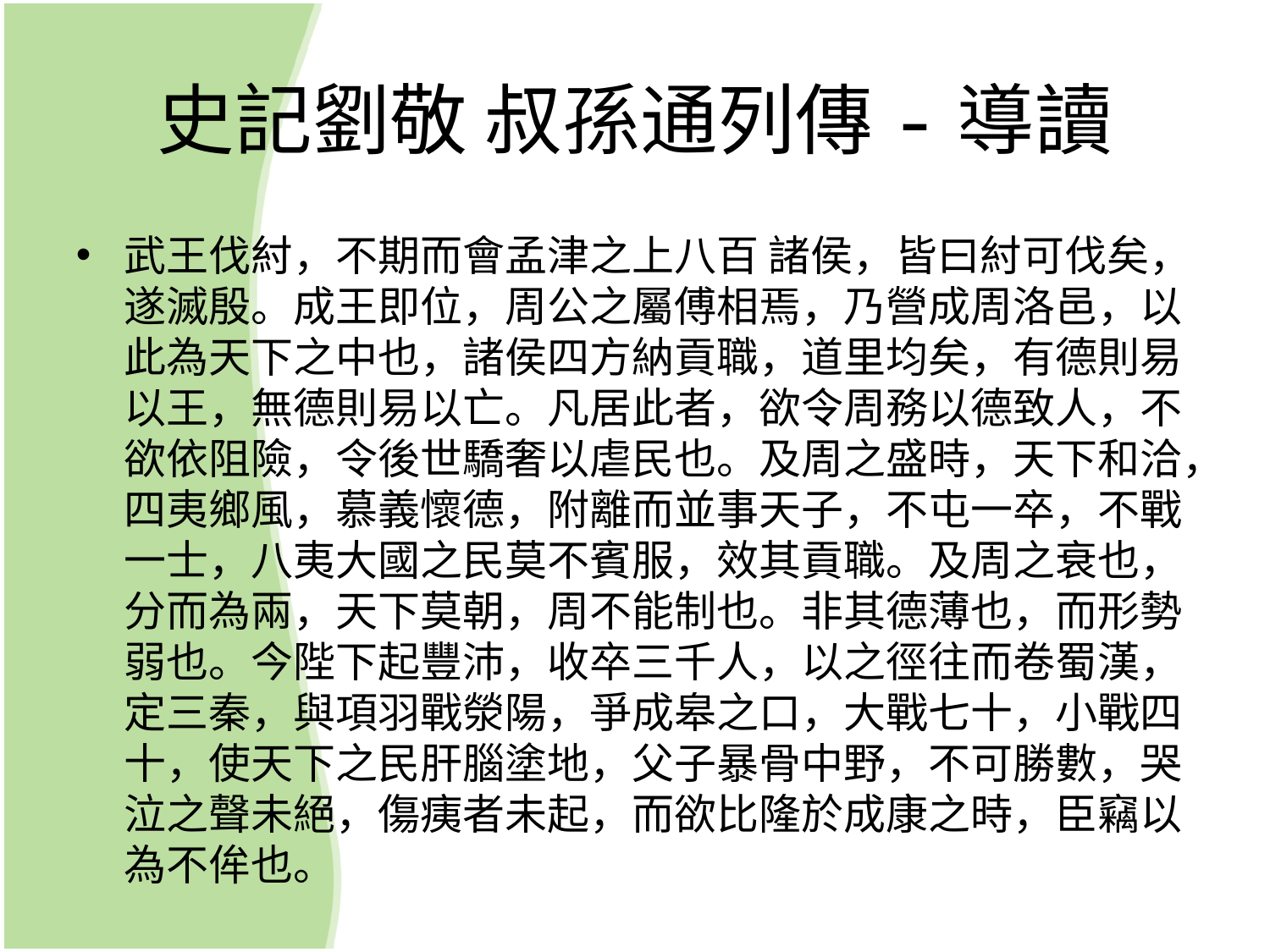

# 史記劉敬 叔孫通列傳-導讀
武王伐紂，不期而會孟津之上八百 諸侯，皆曰紂可伐矣，遂滅殷。成王即位，周公之屬傅相焉，乃營成周洛邑，以此為天下之中也，諸侯四方納貢職，道里均矣，有德則易以王，無德則易以亡。凡居此者，欲令周務以德致人，不欲依阻險，令後世驕奢以虐民也。及周之盛時，天下和洽，四夷鄉風，慕義懷德，附離而並事天子，不屯一卒，不戰一士，八夷大國之民莫不賓服，效其貢職。及周之衰也，分而為兩，天下莫朝，周不能制也。非其德薄也，而形勢弱也。今陛下起豐沛，收卒三千人，以之徑往而卷蜀漢，定三秦，與項羽戰滎陽，爭成皋之口，大戰七十，小戰四十，使天下之民肝腦塗地，父子暴骨中野，不可勝數，哭泣之聲未絕，傷痍者未起，而欲比隆於成康之時，臣竊以為不侔也。